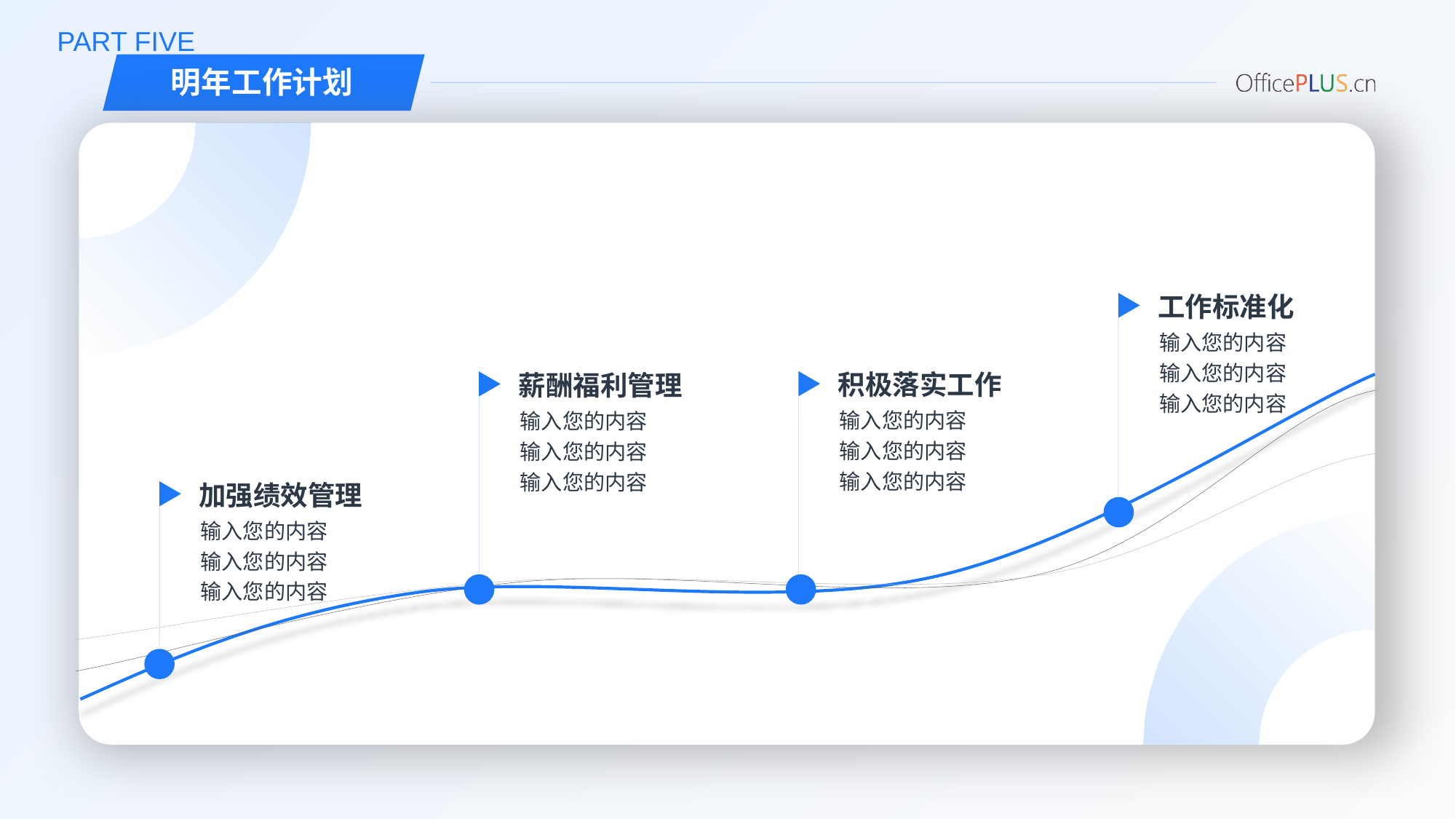

PART FIVE
明年工作计划

工作标准化

输入您的内容
输入您的内容
输入您的内容
积极落实工作
薪酬福利管理

输入您的内容
输入您的内容
输入您的内容
输入您的内容
输入您的内容
输入您的内容
加强绩效管理

输入您的内容
输入您的内容
输入您的内容